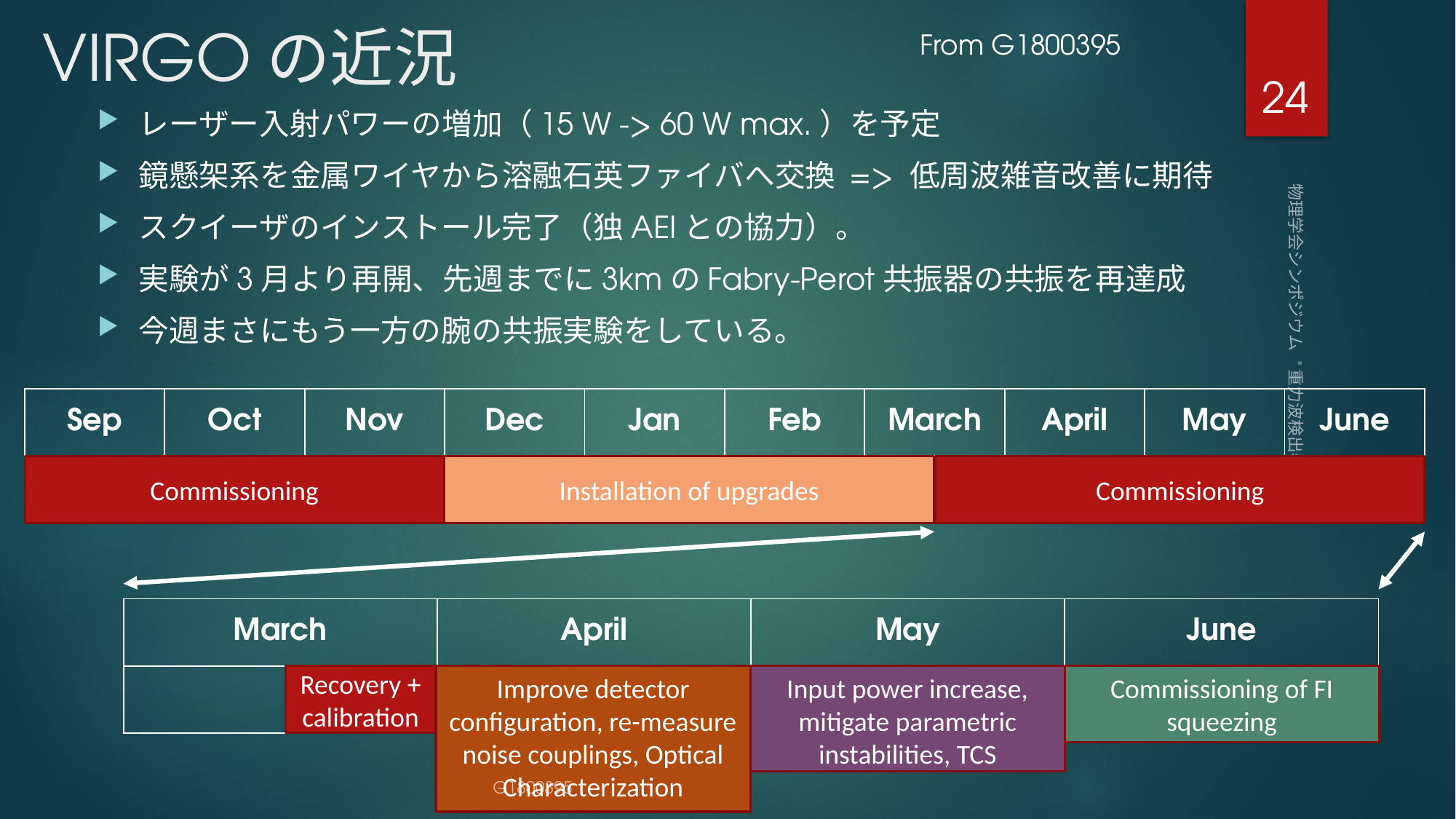

# VIRGOの近況
From G1800395
24
レーザー入射パワーの増加（15 W -> 60 W max.）を予定
鏡懸架系を金属ワイヤから溶融石英ファイバへ交換 => 低周波雑音改善に期待
スクイーザのインストール完了（独AEIとの協力）。
実験が3月より再開、先週までに3kmのFabry-Perot共振器の共振を再達成
今週まさにもう一方の腕の共振実験をしている。
物理学会シンポジウム "重力波検出器"
| Sep | Oct | Nov | Dec | Jan | Feb | March | April | May | June |
| --- | --- | --- | --- | --- | --- | --- | --- | --- | --- |
|  |  |  |  |  |  |  |  |  |  |
Commissioning
Installation of upgrades
Commissioning
| March | April | May | June |
| --- | --- | --- | --- |
|  |  |  |  |
Recovery + calibration
Improve detector configuration, re-measure noise couplings, Optical Characterization
Input power increase, mitigate parametric instabilities, TCS
Commissioning of FI squeezing
G1800395